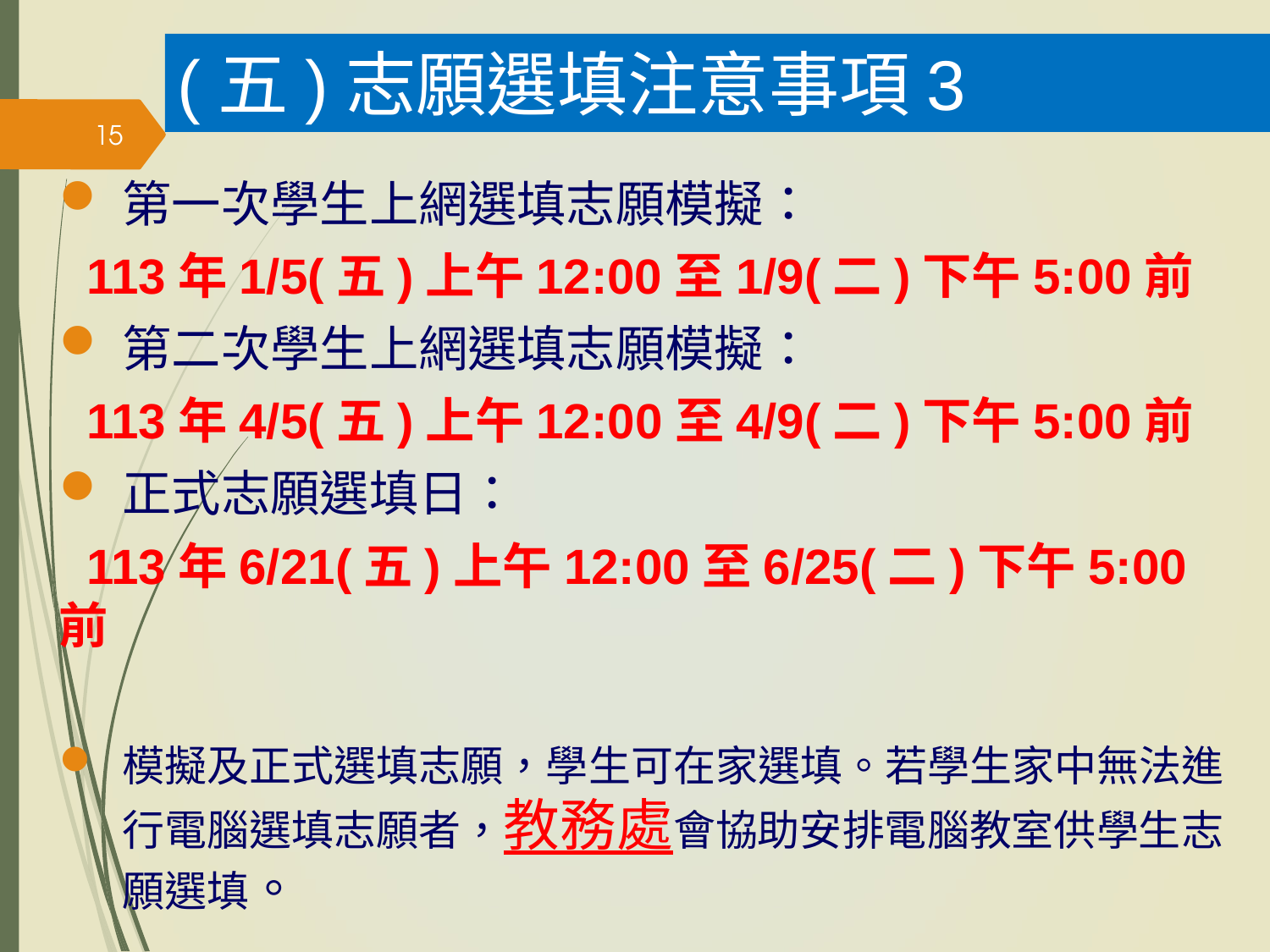

(五)志願選填注意事項3
15
第一次學生上網選填志願模擬：
  113年1/5(五)上午12:00至1/9(二)下午5:00前
第二次學生上網選填志願模擬：
  113年4/5(五)上午12:00至4/9(二)下午5:00前
正式志願選填日：
  113年6/21(五)上午12:00至6/25(二)下午5:00前

模擬及正式選填志願，學生可在家選填。若學生家中無法進行電腦選填志願者，教務處會協助安排電腦教室供學生志願選填。